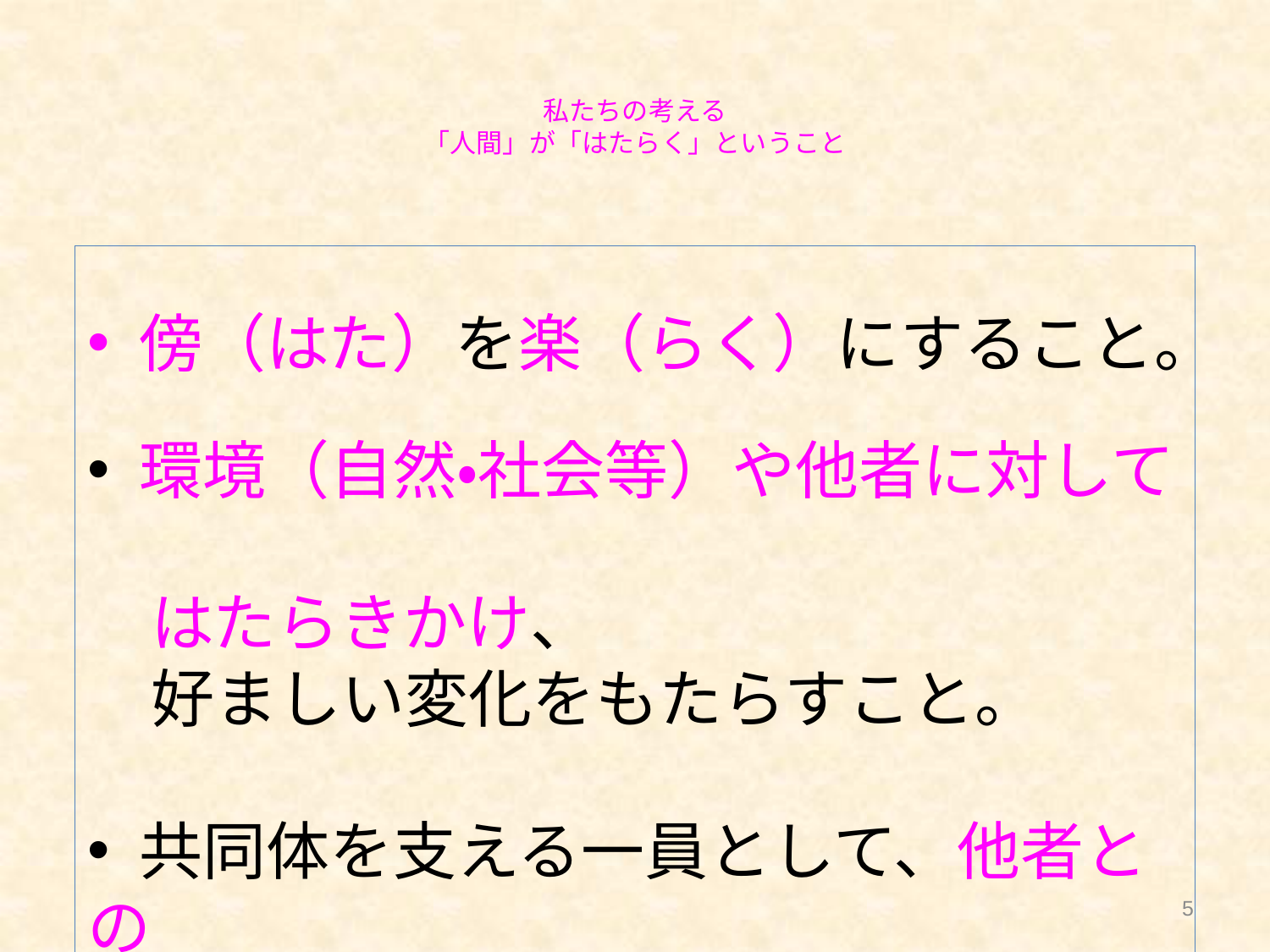

# 私たちの考える 「人間」が「はたらく」ということ

 傍（はた）を楽（らく）にすること。

 環境（自然・社会等）や他者に対して
　はたらきかけ、
　好ましい変化をもたらすこと。

 共同体を支える一員として、他者との
  豊かな＜関係性＞の中で生きること。

5